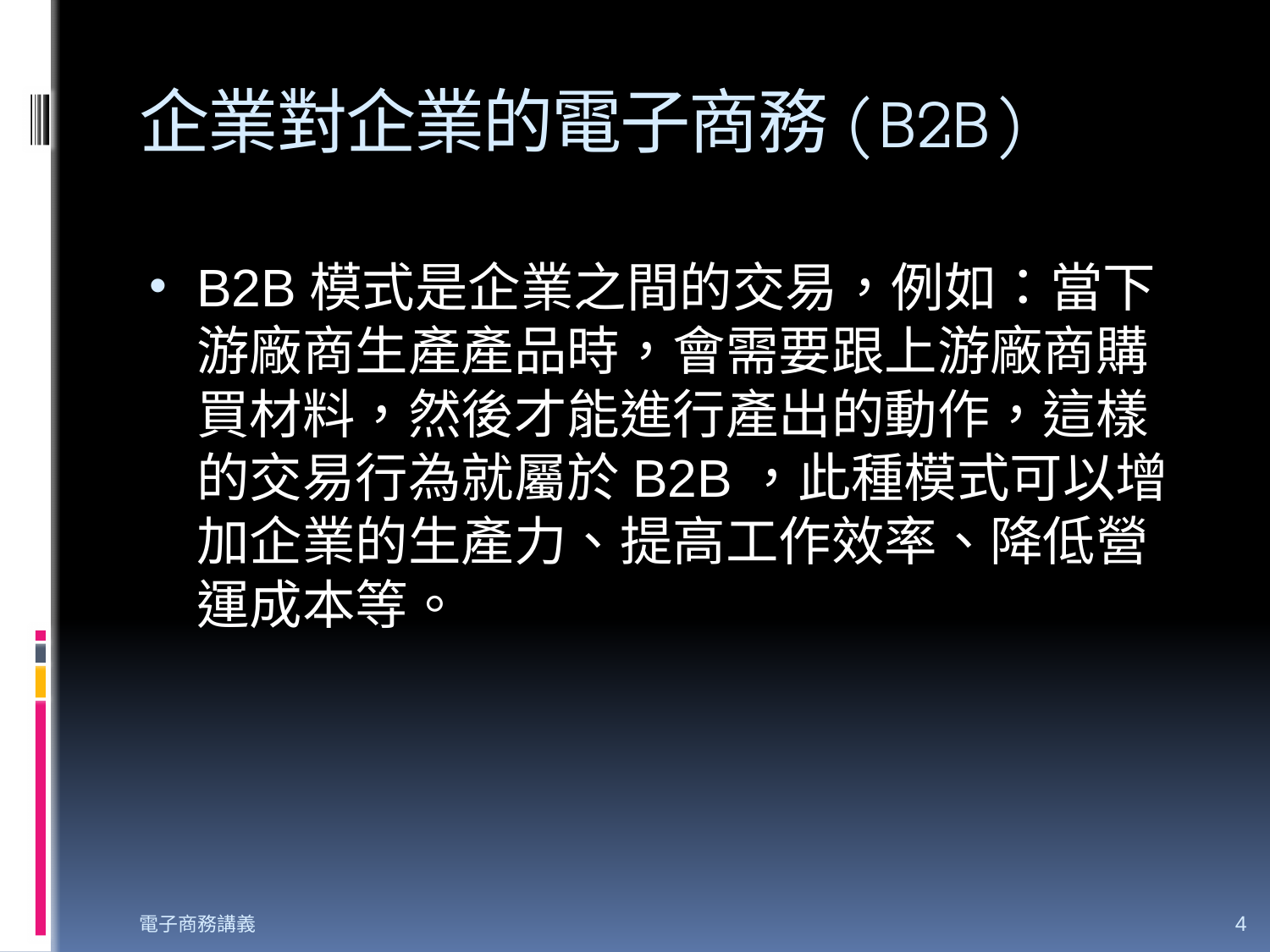

# 企業對企業的電子商務(B2B)
B2B模式是企業之間的交易，例如：當下游廠商生產產品時，會需要跟上游廠商購買材料，然後才能進行產出的動作，這樣的交易行為就屬於B2B，此種模式可以增加企業的生產力、提高工作效率、降低營運成本等。
電子商務講義
4